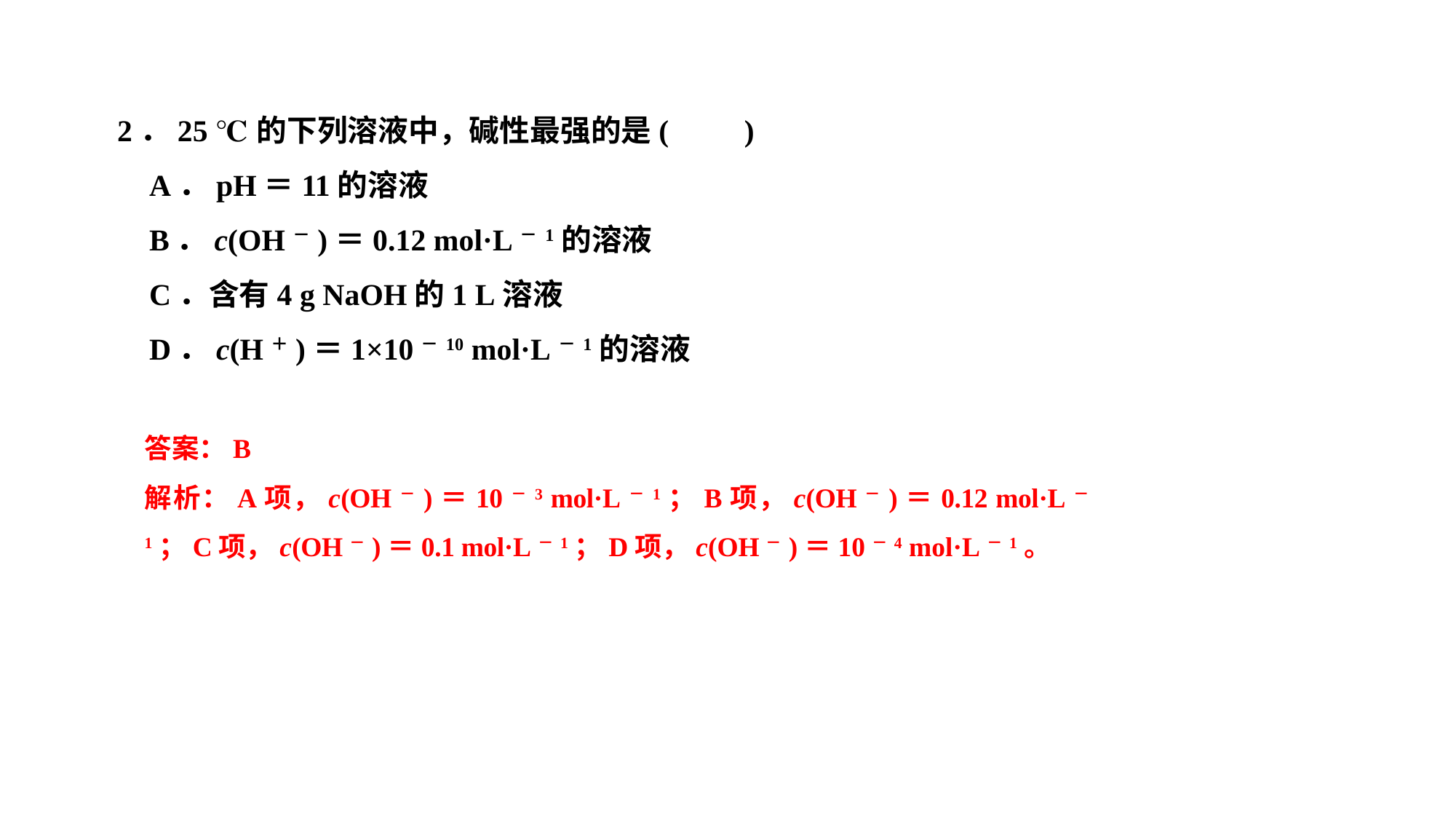

2．25 ℃的下列溶液中，碱性最强的是(　　)
A．pH＝11的溶液
B．c(OH－)＝0.12 mol·L－1的溶液
C．含有4 g NaOH的1 L溶液
D．c(H＋)＝1×10－10 mol·L－1的溶液
答案：B
解析：A项，c(OH－)＝10－3 mol·L－1；B项，c(OH－)＝0.12 mol·L－1；C项，c(OH－)＝0.1 mol·L－1；D项，c(OH－)＝10－4 mol·L－1。